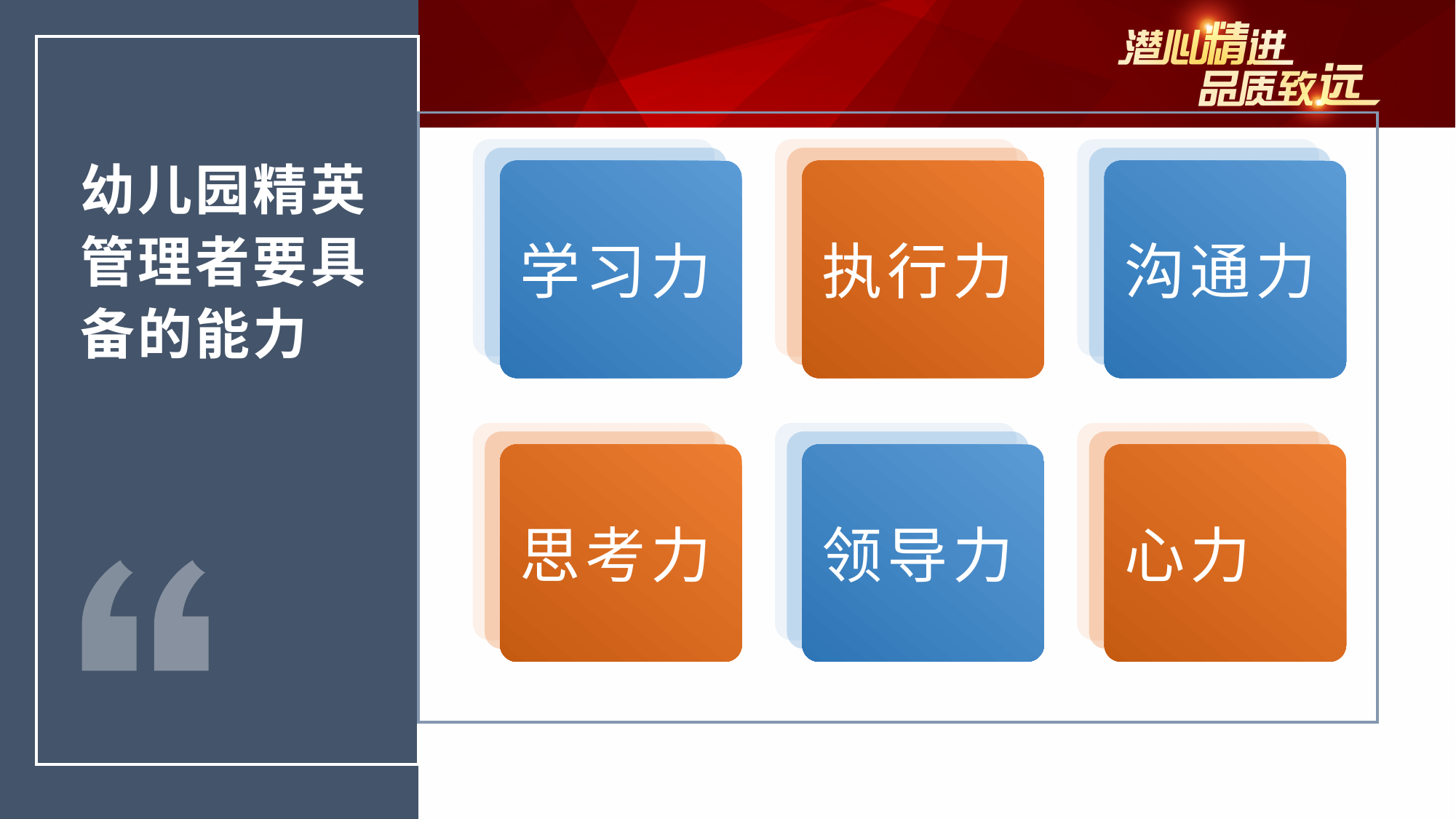

幼儿园精英管理者要具备的能力

学习力
执行力
沟通力

思考力
领导力
心力